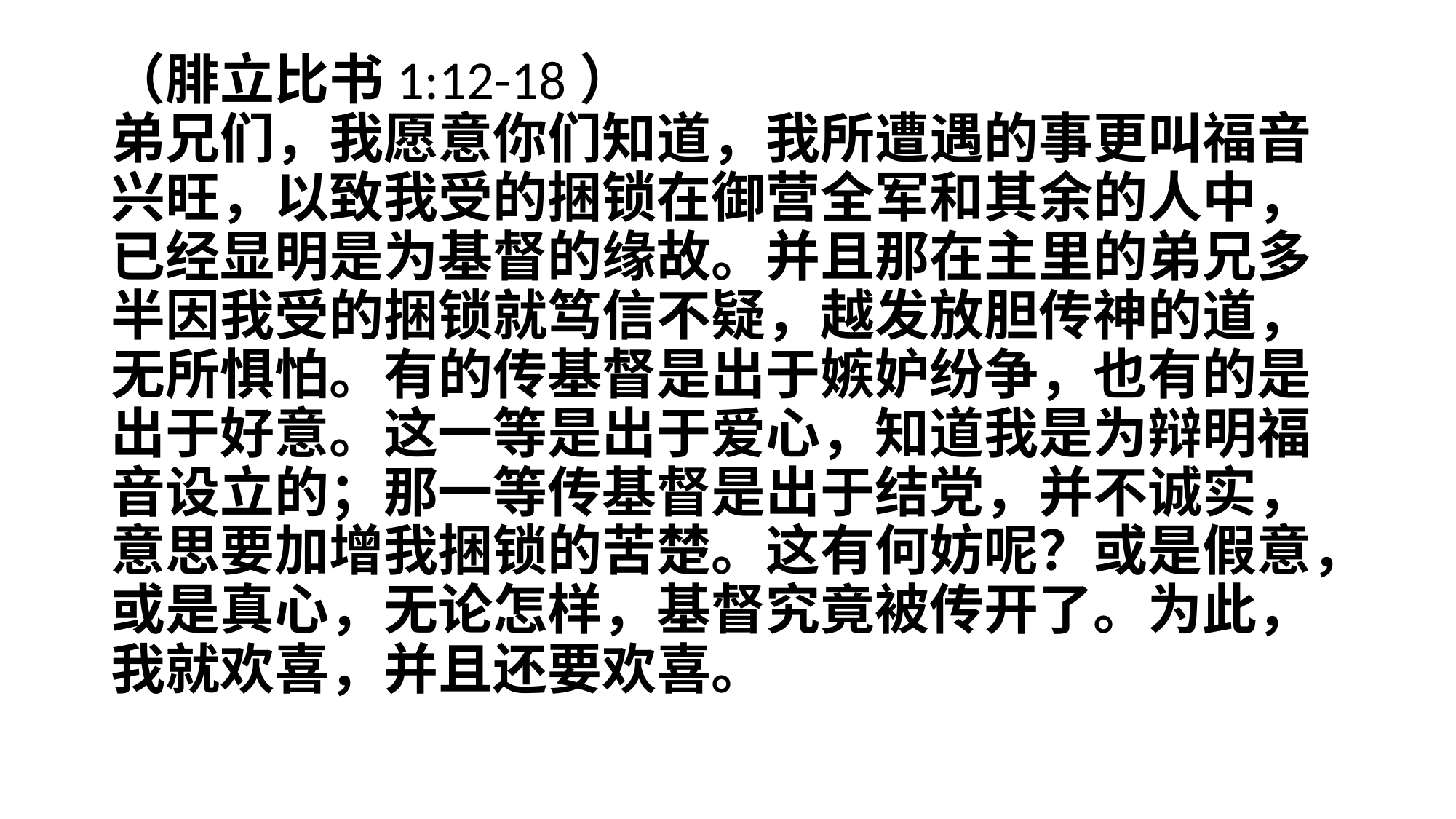

# （腓立比书1:12-18） 弟兄们，我愿意你们知道，我所遭遇的事更叫福音兴旺，以致我受的捆锁在御营全军和其余的人中，已经显明是为基督的缘故。并且那在主里的弟兄多半因我受的捆锁就笃信不疑，越发放胆传神的道，无所惧怕。有的传基督是出于嫉妒纷争，也有的是出于好意。这一等是出于爱心，知道我是为辩明福音设立的；那一等传基督是出于结党，并不诚实，意思要加增我捆锁的苦楚。这有何妨呢？或是假意，或是真心，无论怎样，基督究竟被传开了。为此，我就欢喜，并且还要欢喜。